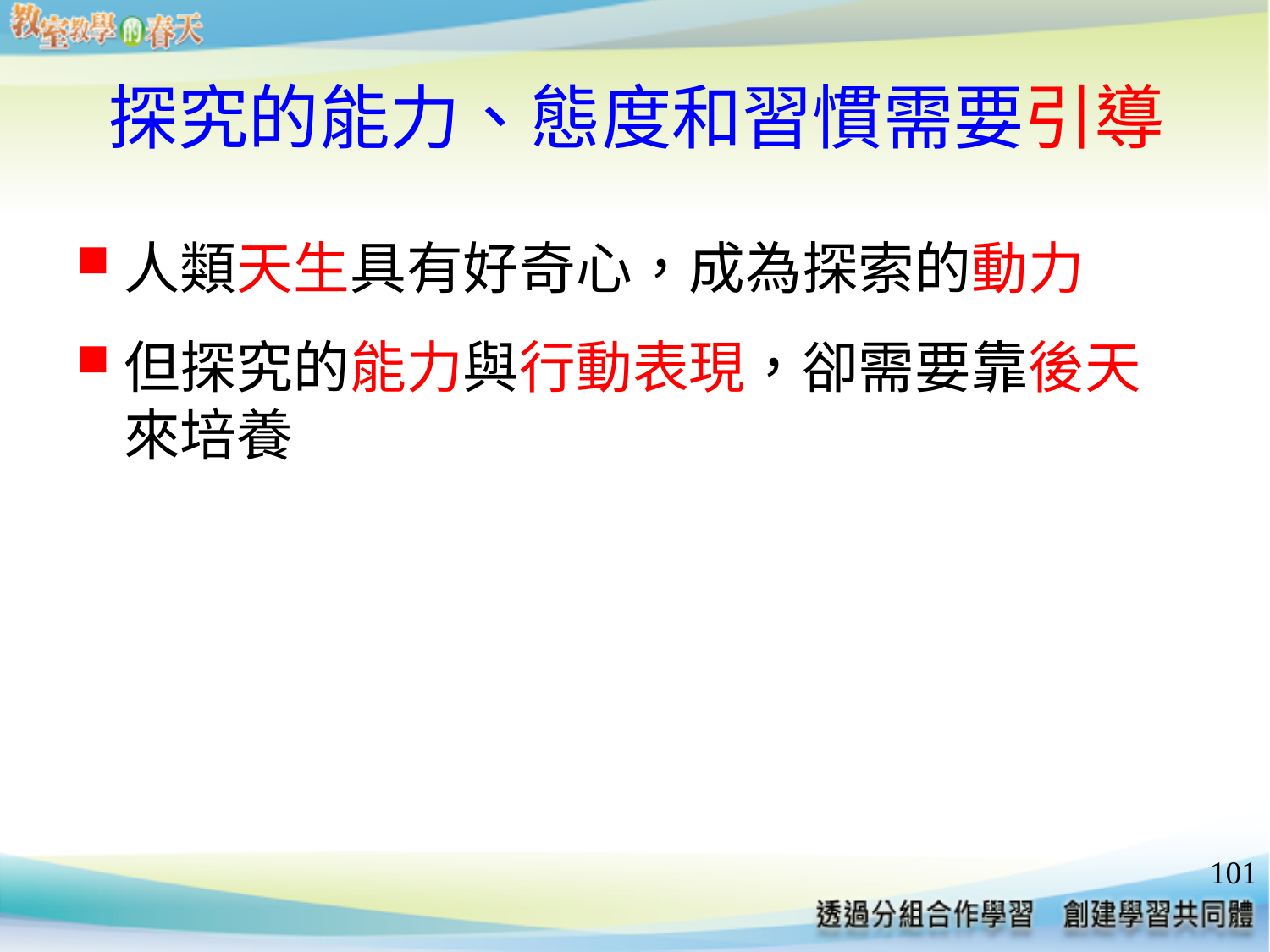

# 探究的能力、態度和習慣需要引導
人類天生具有好奇心，成為探索的動力
但探究的能力與行動表現，卻需要靠後天來培養
101